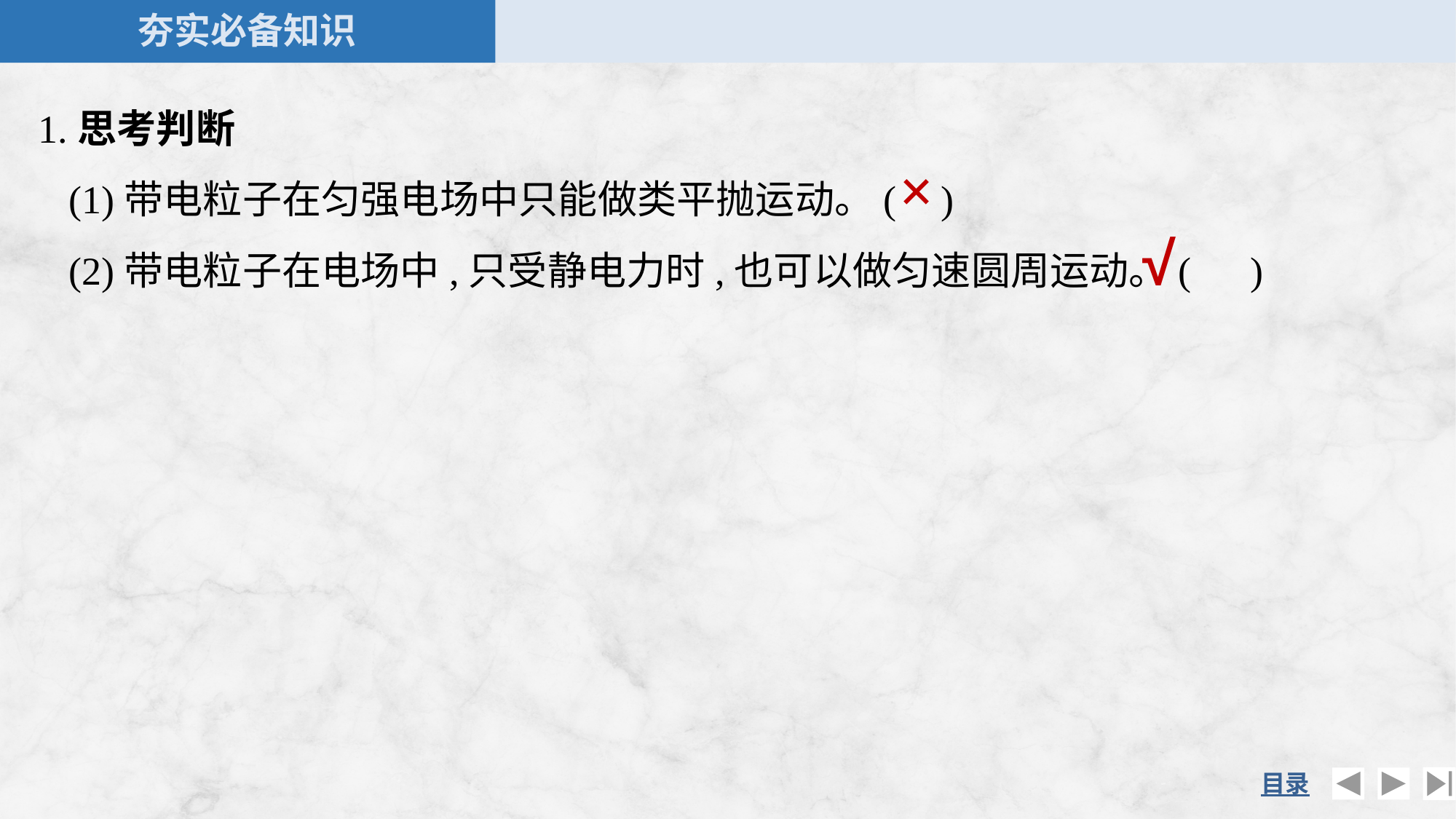

1.思考判断
	(1)带电粒子在匀强电场中只能做类平抛运动。(    )
	(2)带电粒子在电场中,只受静电力时,也可以做匀速圆周运动。(      )
×
√